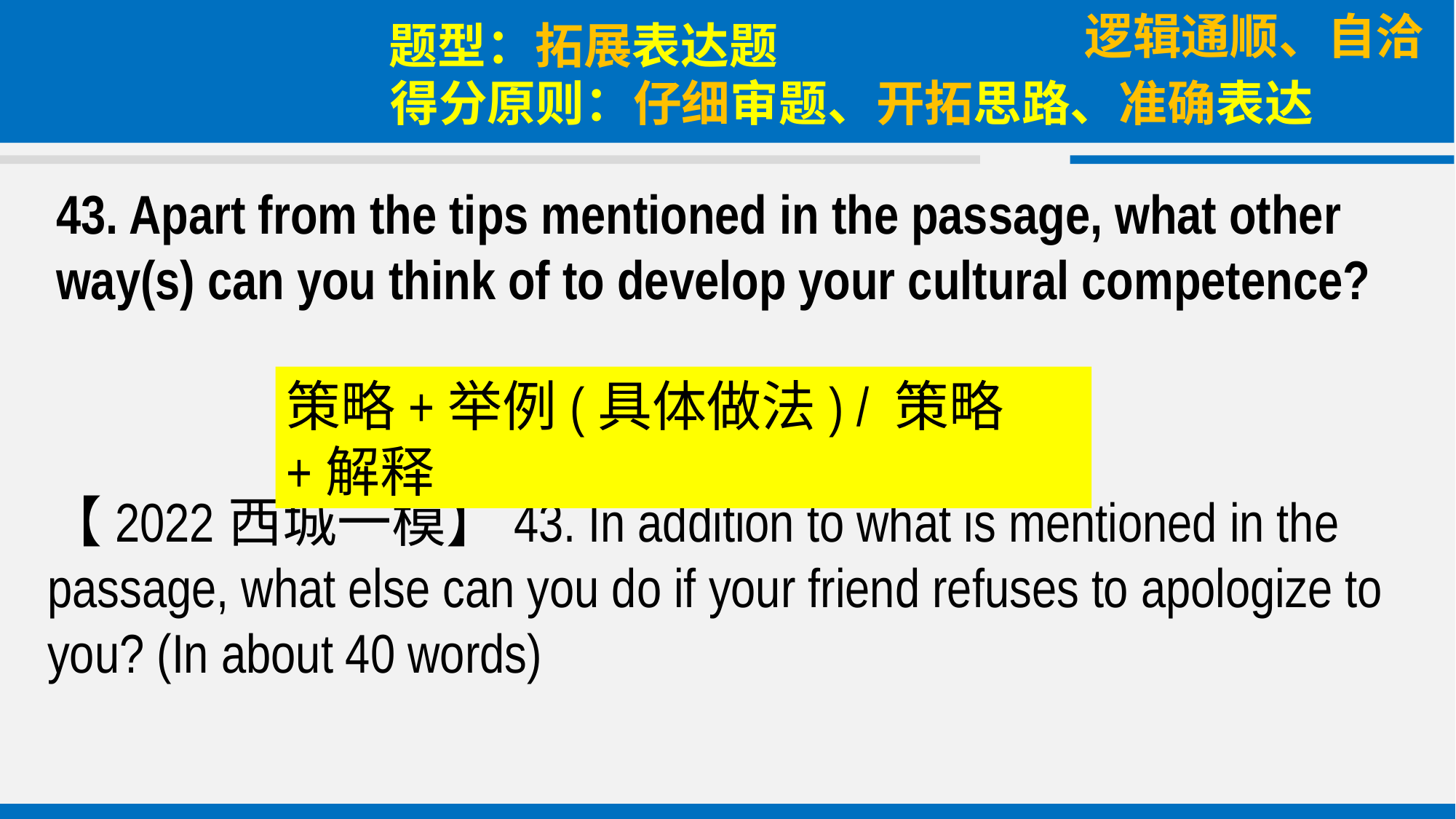

逻辑通顺、自洽
题型：拓展表达题
得分原则：仔细审题、开拓思路、准确表达
43. Apart from the tips mentioned in the passage, what other way(s) can you think of to develop your cultural competence?
策略+举例(具体做法) / 策略+解释
【2022西城一模】43. In addition to what is mentioned in the passage, what else can you do if your friend refuses to apologize to you? (In about 40 words)